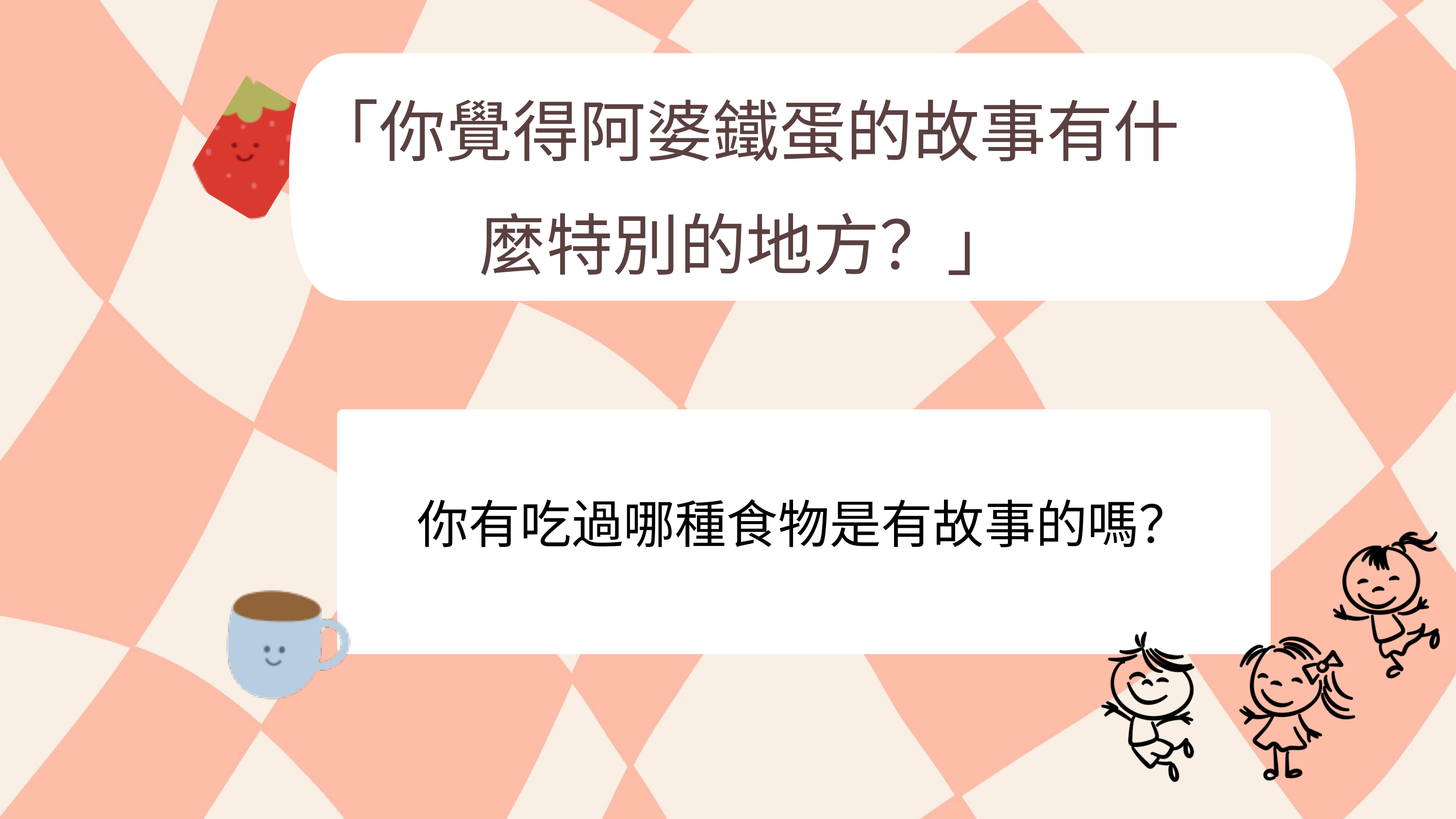

「你覺得阿婆鐵蛋的故事有什麼特別的地方？」

你有吃過哪種食物是有故事的嗎？